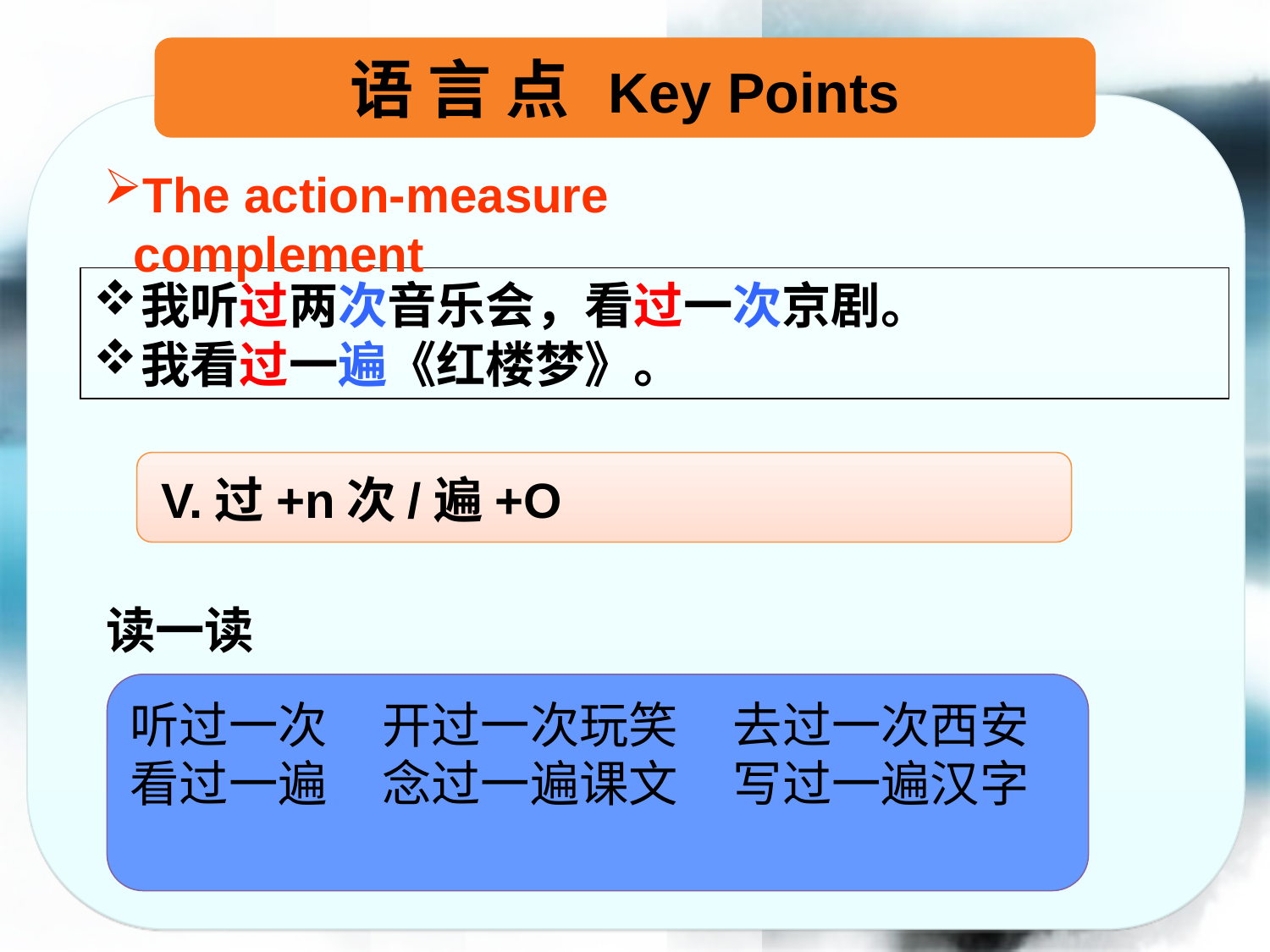

语 言 点  Key Points

The action-measure complement
我听过两次音乐会，看过一次京剧。
我看过一遍《红楼梦》。

V.过+n次/遍+O
读一读
听过一次     开过一次玩笑     去过一次西安
看过一遍     念过一遍课文     写过一遍汉字